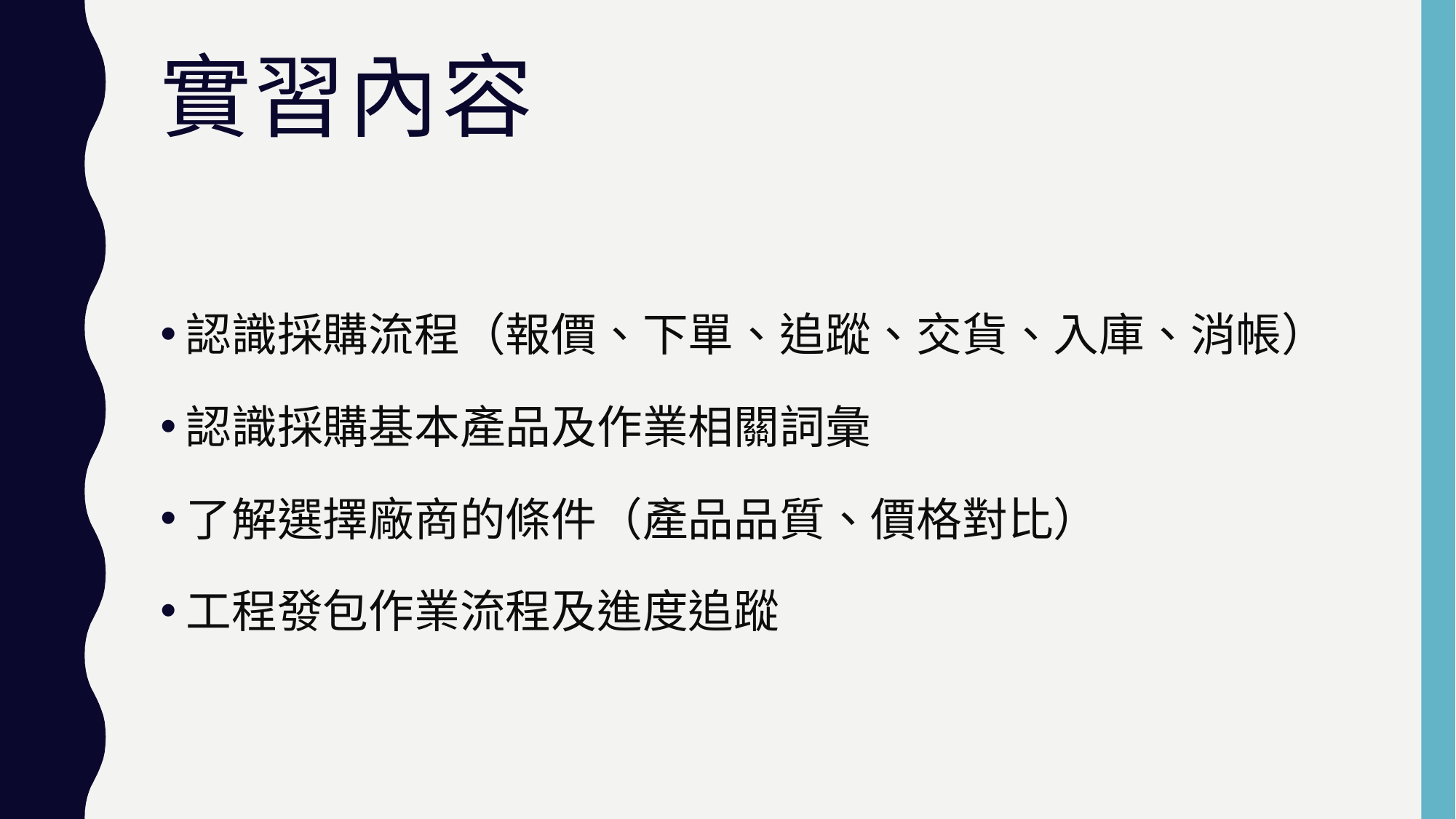

# 實習內容
認識採購流程（報價、下單、追蹤、交貨、入庫、消帳）
認識採購基本產品及作業相關詞彙
了解選擇廠商的條件（產品品質、價格對比）
工程發包作業流程及進度追蹤